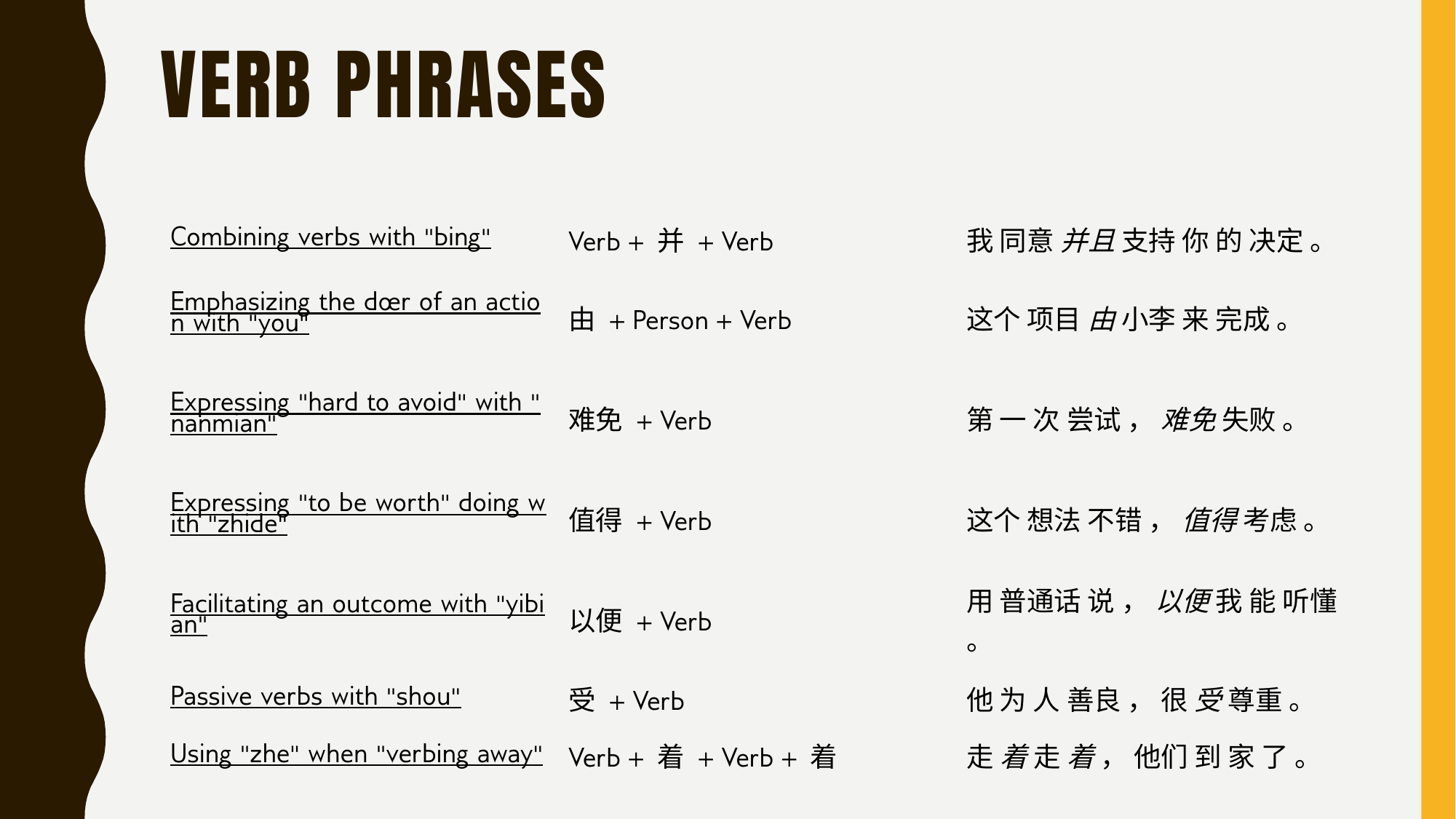

# Verb phrases
| Combining verbs with "bing" | Verb + 并 + Verb | 我 同意 并且 支持 你 的 决定 。 |
| --- | --- | --- |
| Emphasizing the doer of an action with "you" | 由 + Person + Verb | 这个 项目 由 小李 来 完成 。 |
| Expressing "hard to avoid" with "nanmian" | 难免 + Verb | 第 一 次 尝试 ， 难免 失败 。 |
| Expressing "to be worth" doing with "zhide" | 值得 + Verb | 这个 想法 不错 ， 值得 考虑 。 |
| Facilitating an outcome with "yibian" | 以便 + Verb | 用 普通话 说 ， 以便 我 能 听懂 。 |
| Passive verbs with "shou" | 受 + Verb | 他 为 人 善良 ， 很 受 尊重 。 |
| Using "zhe" when "verbing away" | Verb + 着 + Verb + 着 | 走 着 走 着 ， 他们 到 家 了 。 |